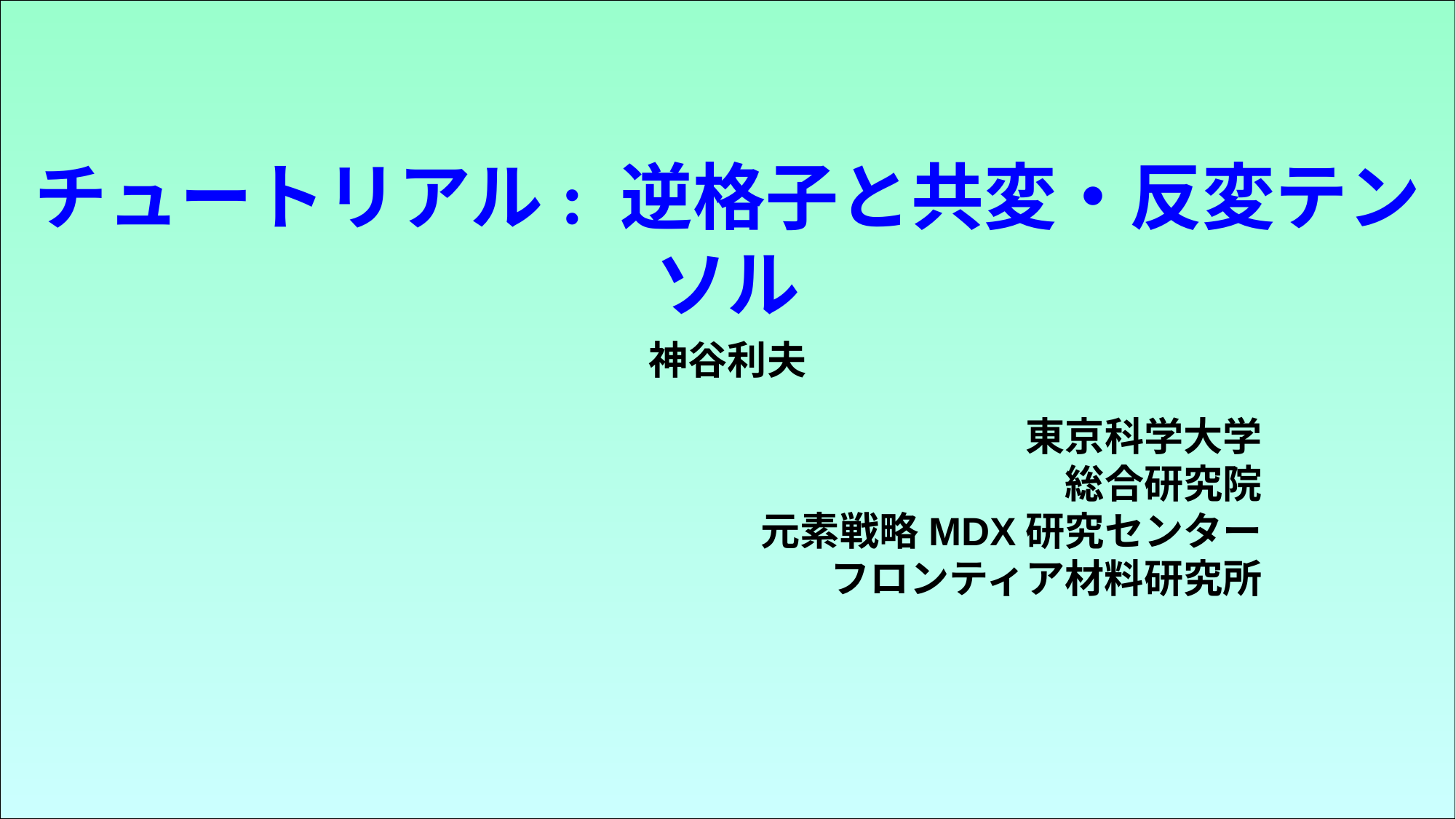

# チュートリアル: 逆格子と共変・反変テンソル
神谷利夫
東京科学大学
総合研究院
元素戦略MDX研究センター
フロンティア材料研究所